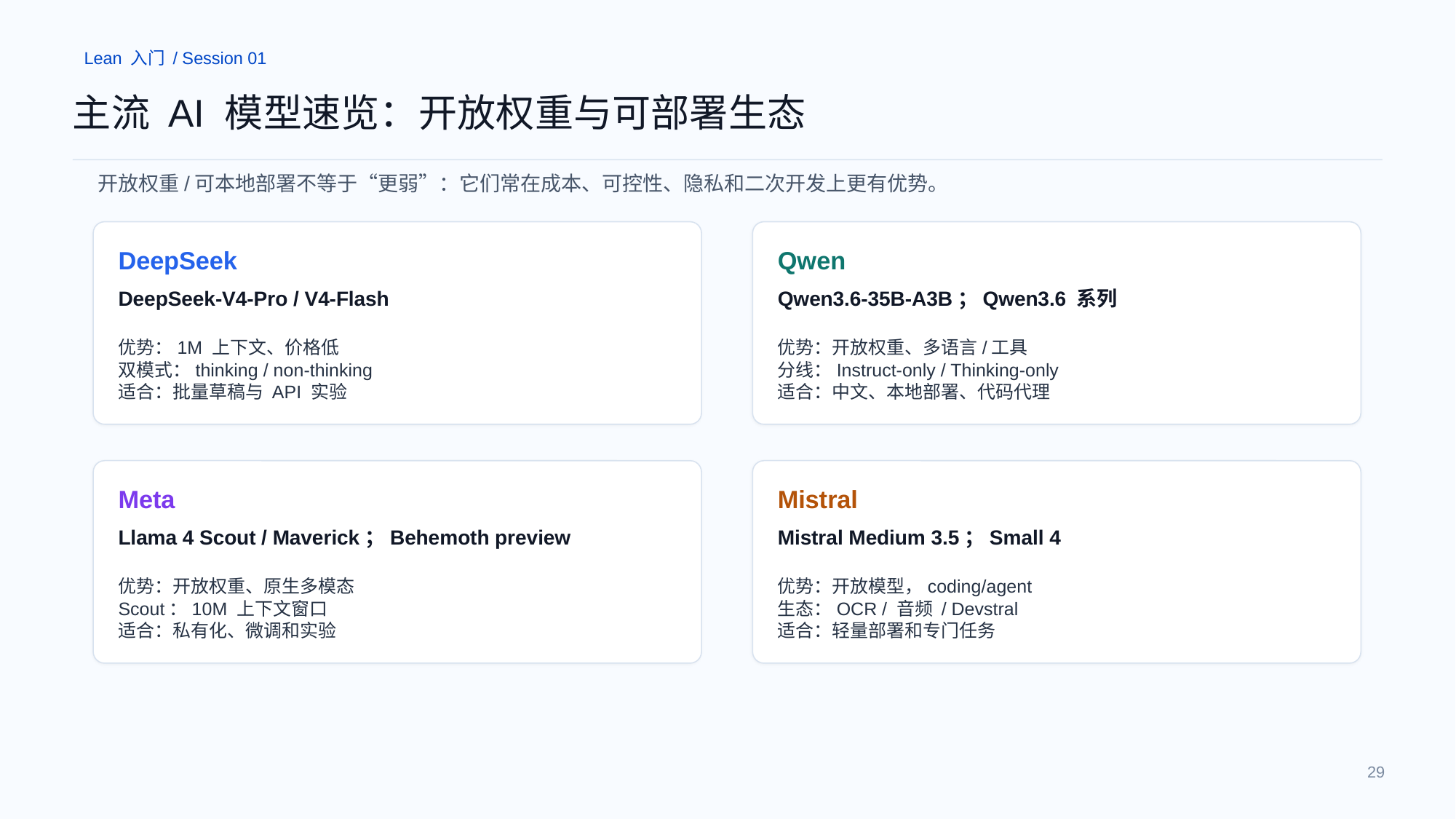

Lean 入门 / Session 01
主流 AI 模型速览：开放权重与可部署生态

开放权重/可本地部署不等于“更弱”：它们常在成本、可控性、隐私和二次开发上更有优势。

DeepSeek
Qwen
DeepSeek-V4-Pro / V4-Flash
Qwen3.6-35B-A3B；Qwen3.6 系列
优势：1M 上下文、价格低
双模式：thinking / non-thinking
适合：批量草稿与 API 实验
优势：开放权重、多语言/工具
分线：Instruct-only / Thinking-only
适合：中文、本地部署、代码代理

Meta
Mistral
Llama 4 Scout / Maverick；Behemoth preview
Mistral Medium 3.5；Small 4
优势：开放权重、原生多模态
Scout：10M 上下文窗口
适合：私有化、微调和实验
优势：开放模型，coding/agent
生态：OCR / 音频 / Devstral
适合：轻量部署和专门任务
29